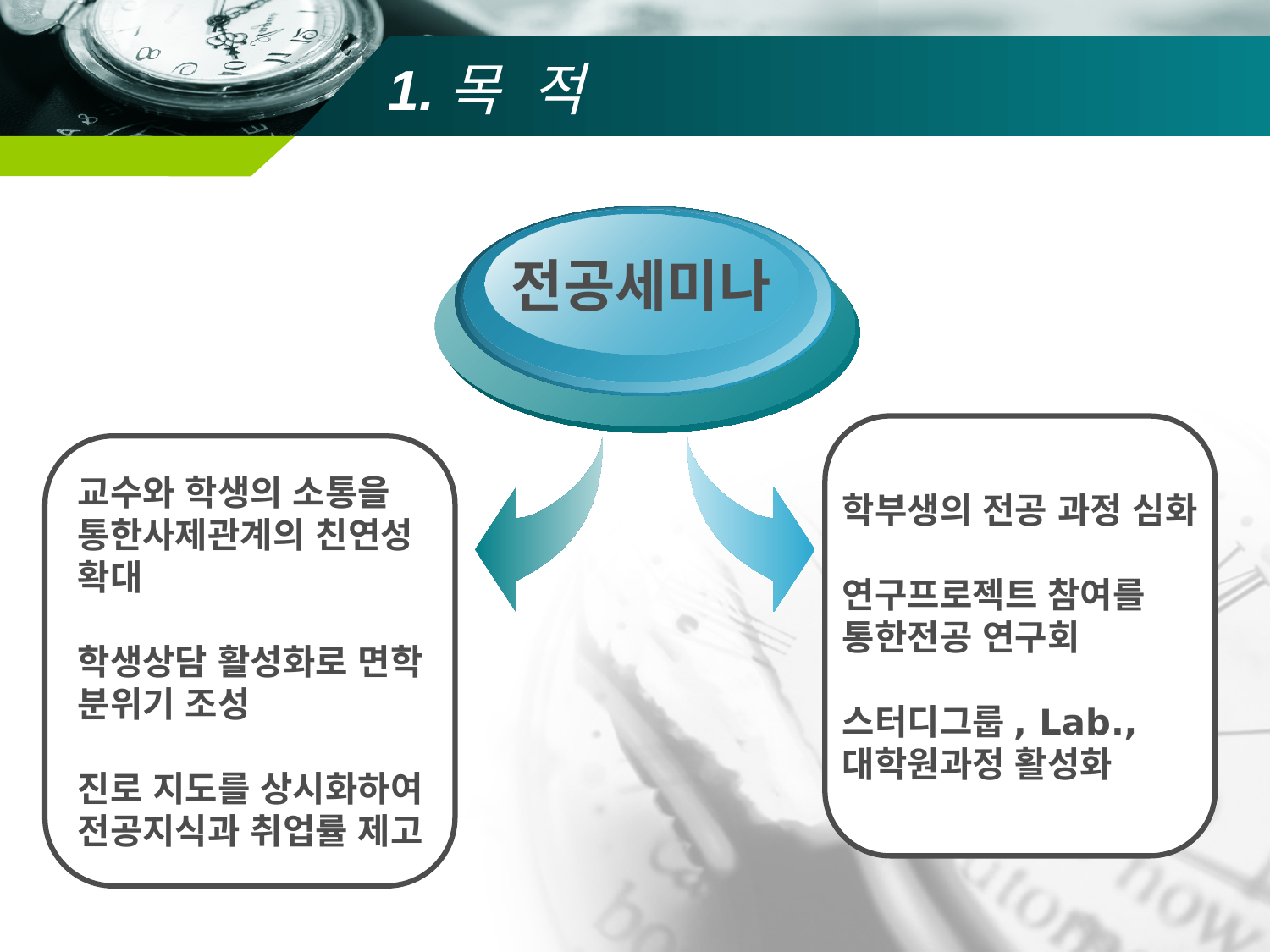

# 1.목  적

전공세미나

학부생의 전공 과정 심화

연구프로젝트 참여를
통한전공 연구회

스터디그룹, Lab.,
대학원과정 활성화

교수와 학생의 소통을
통한사제관계의 친연성
확대

학생상담 활성화로 면학
분위기 조성

진로 지도를 상시화하여
전공지식과 취업률 제고